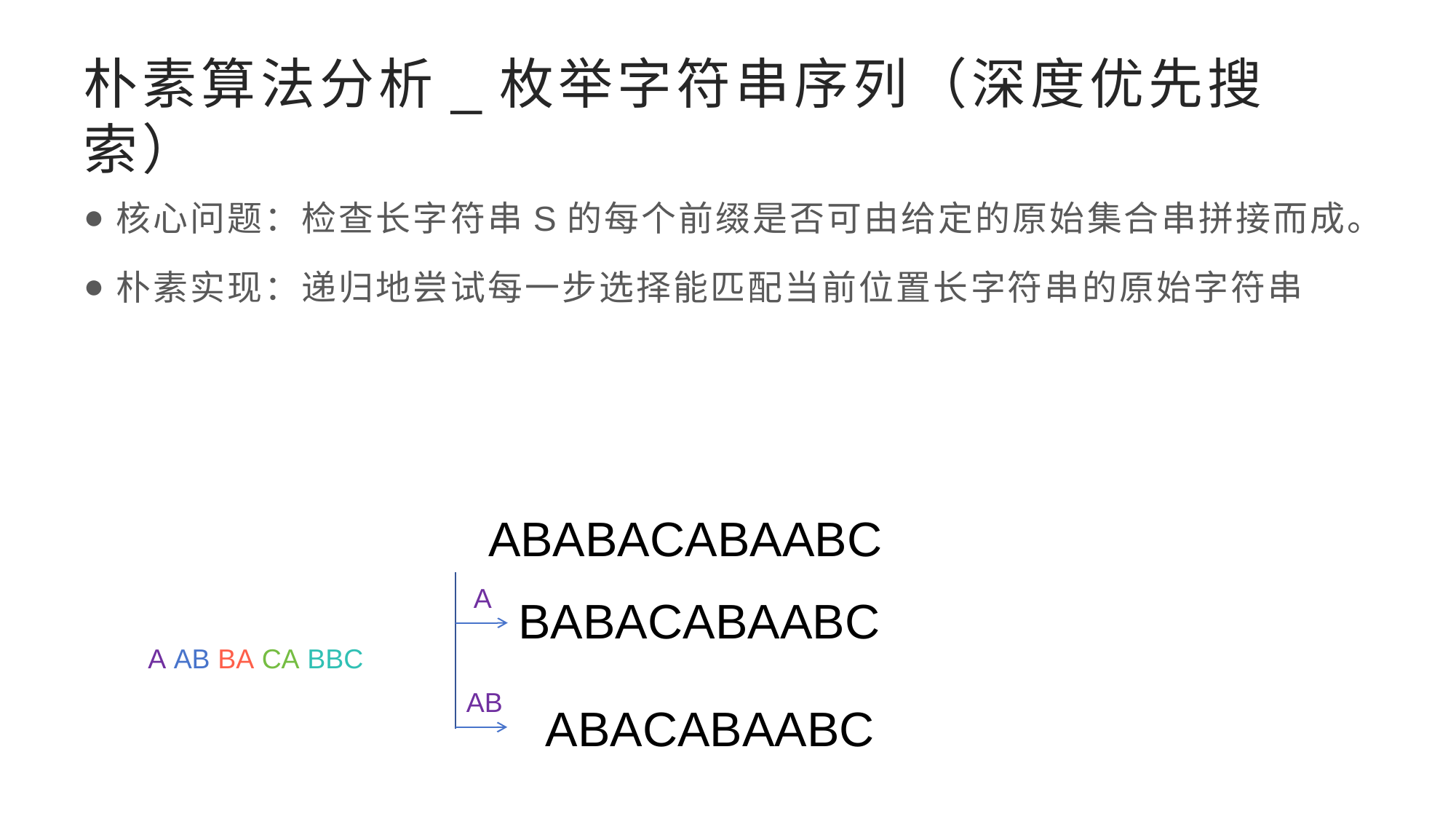

# 朴素算法分析_枚举字符串序列（深度优先搜索）
核心问题：检查长字符串S的每个前缀是否可由给定的原始集合串拼接而成。
朴素实现：递归地尝试每一步选择能匹配当前位置长字符串的原始字符串

ABABACABAABC
A
BABACABAABC
A AB BA CA BBC
AB
ABACABAABC